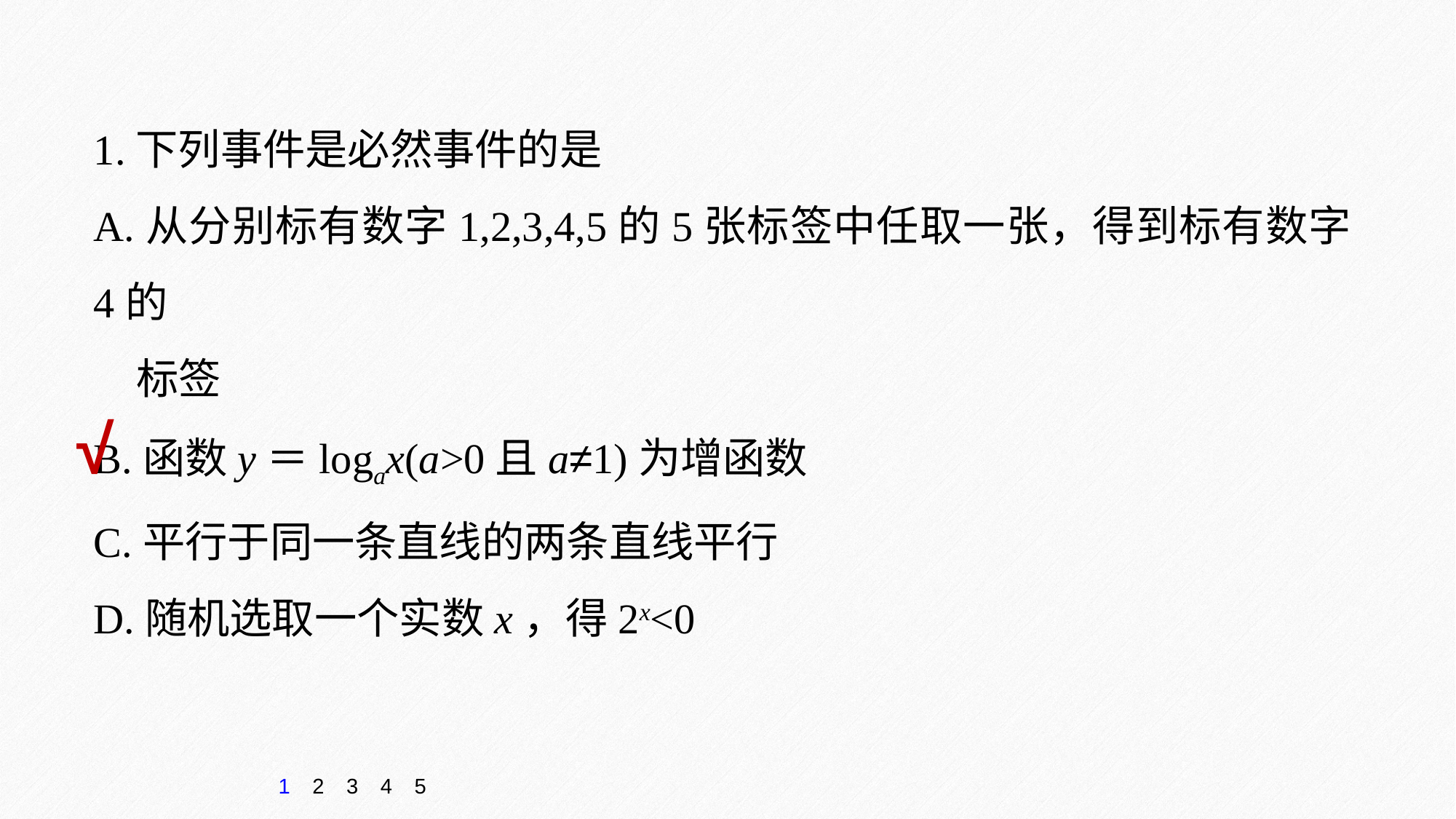

1.下列事件是必然事件的是
A.从分别标有数字1,2,3,4,5的5张标签中任取一张，得到标有数字4的
　标签
B.函数y＝logax(a>0且a≠1)为增函数
C.平行于同一条直线的两条直线平行
D.随机选取一个实数x，得2x<0
√
1
2
3
4
5